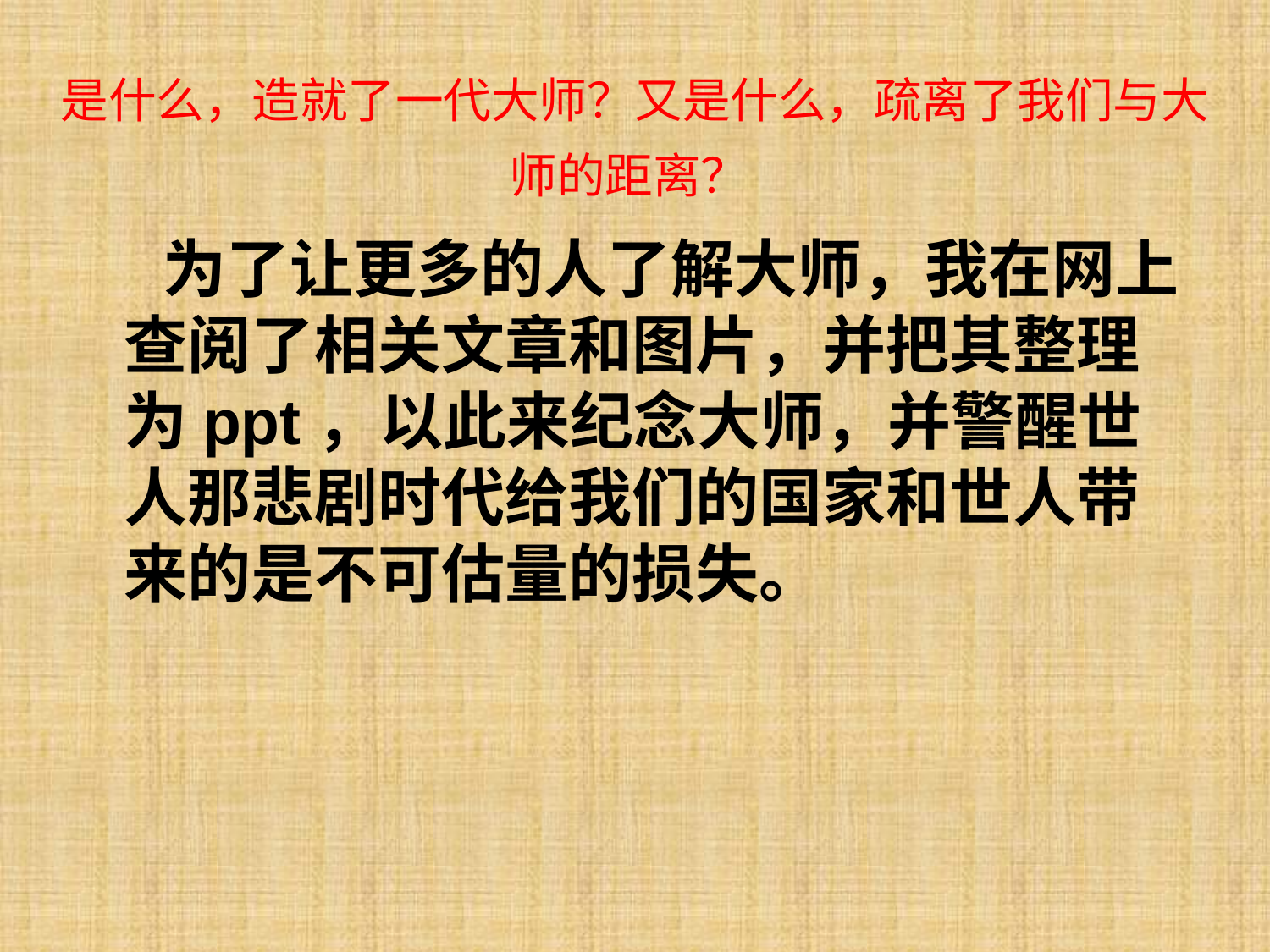

# 是什么，造就了一代大师？又是什么，疏离了我们与大师的距离？
     为了让更多的人了解大师，我在网上查阅了相关文章和图片，并把其整理为ppt，以此来纪念大师，并警醒世人那悲剧时代给我们的国家和世人带来的是不可估量的损失。